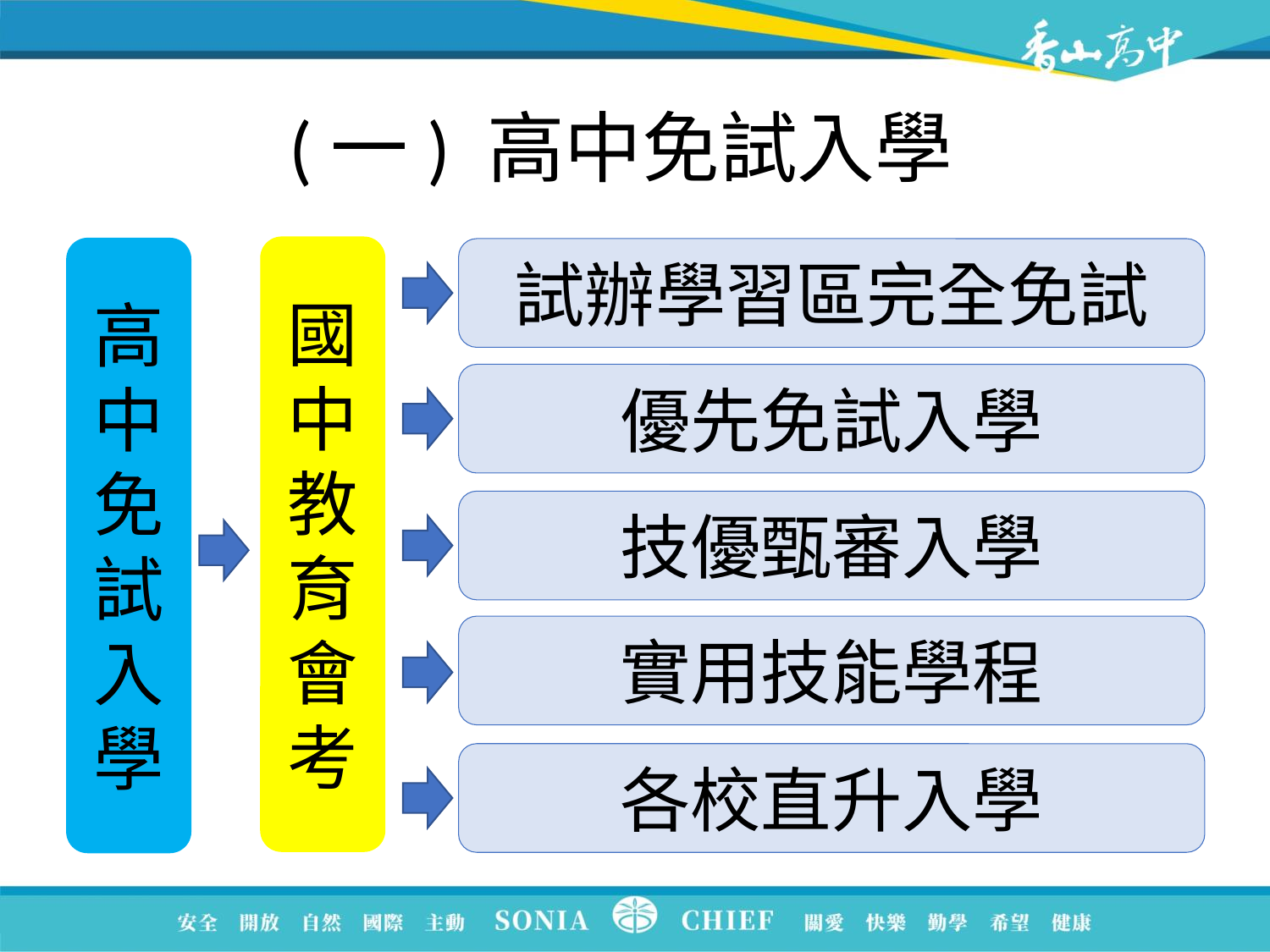

# (一) 高中免試入學
國中教育會考
高
中
免
試
入
學
試辦學習區完全免試

優先免試入學

技優甄審入學

實用技能學程

各校直升入學